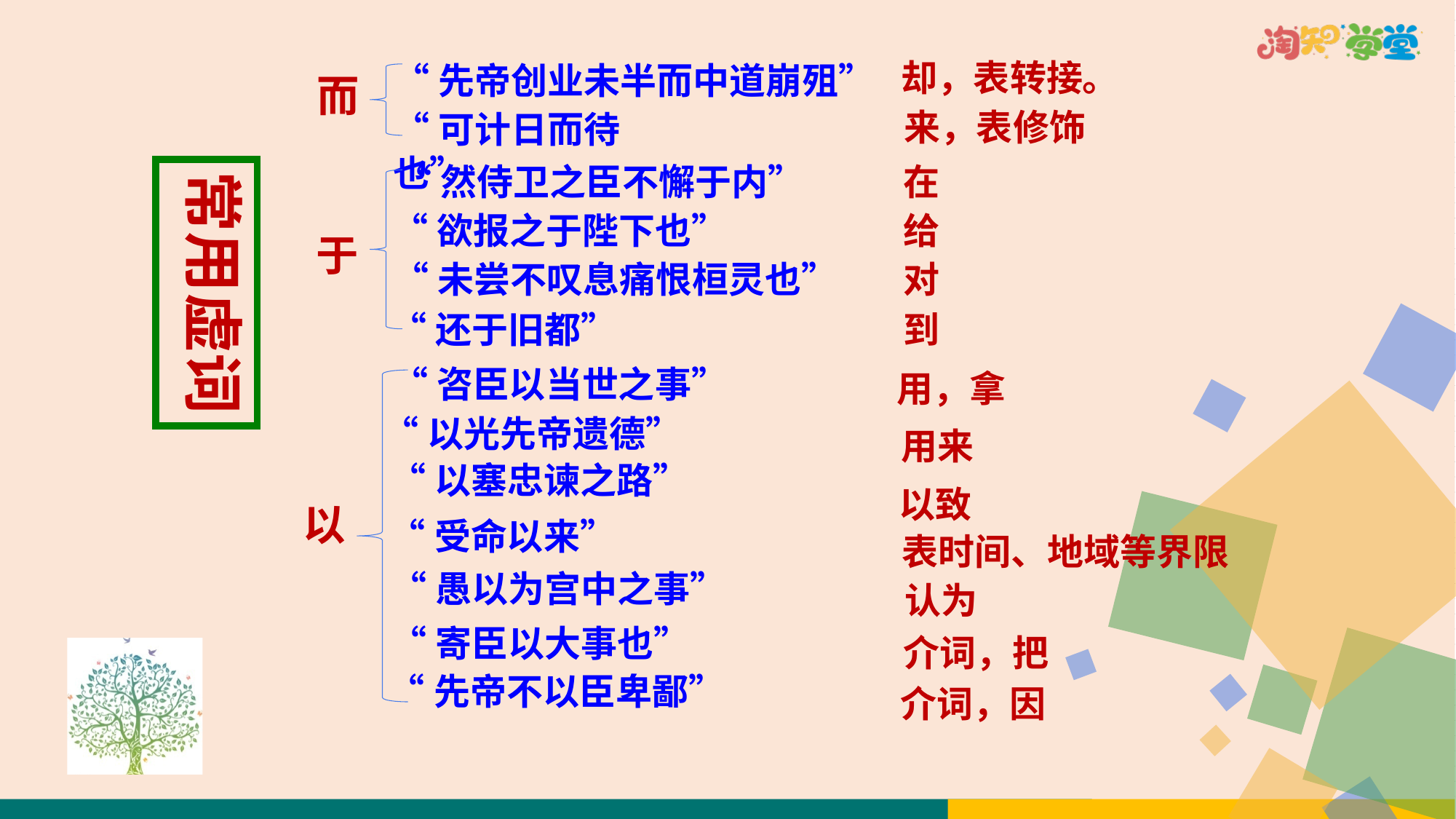

却，表转接。
“先帝创业未半而中道崩殂”
而

来，表修饰
“可计日而待也”
在
“然侍卫之臣不懈于内”
常用虚词

“欲报之于陛下也”
给
于
对
“未尝不叹息痛恨桓灵也”
“还于旧都”
到
“咨臣以当世之事”
用，拿

“以光先帝遗德”
用来
“以塞忠谏之路”
以致
以
“受命以来”
表时间、地域等界限
“愚以为宫中之事”
认为
“寄臣以大事也”
介词，把
“先帝不以臣卑鄙”
介词，因